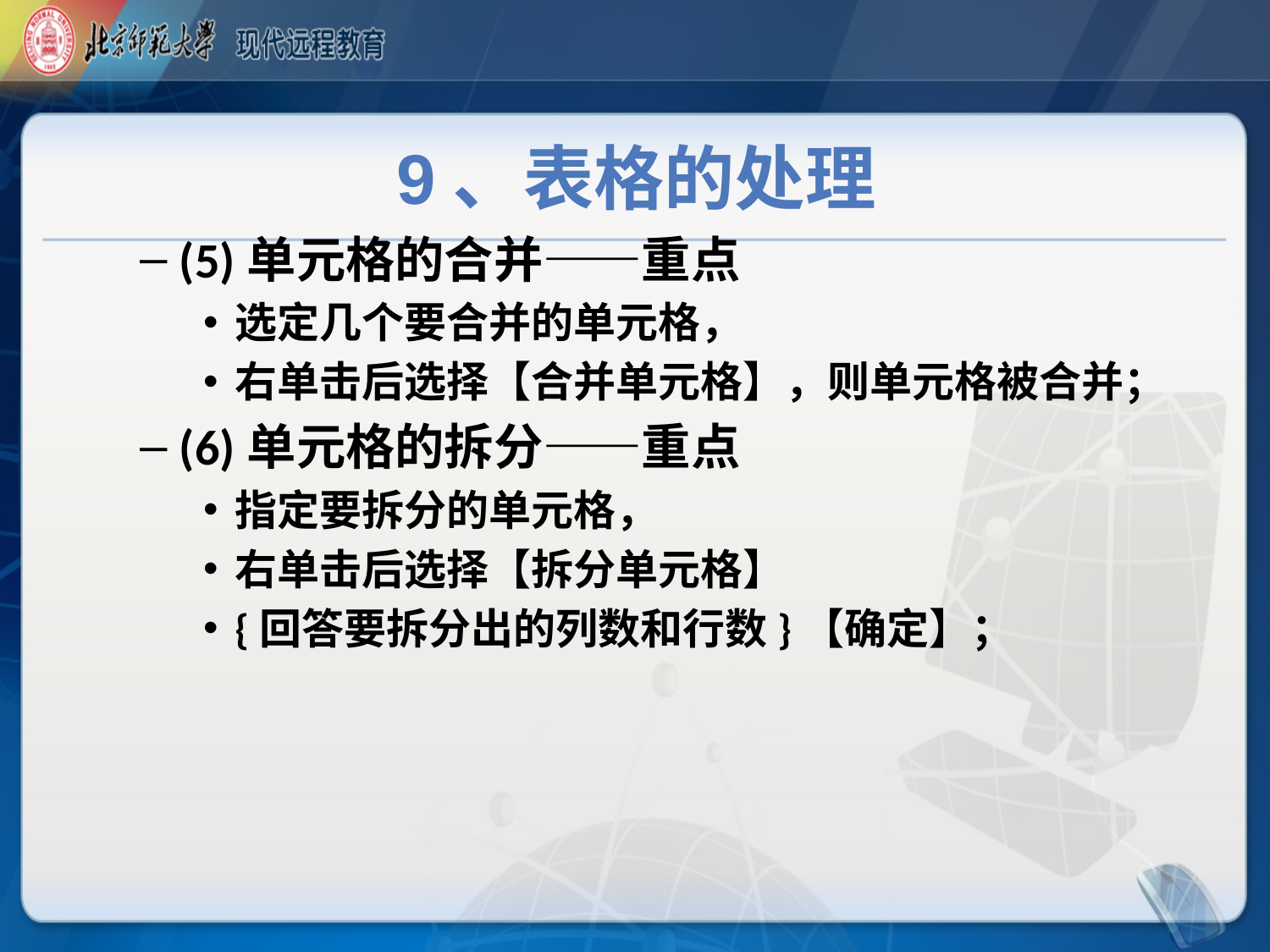

# 9、表格的处理
(5)单元格的合并——重点
选定几个要合并的单元格，
右单击后选择【合并单元格】，则单元格被合并；
(6)单元格的拆分——重点
指定要拆分的单元格，
右单击后选择【拆分单元格】
{回答要拆分出的列数和行数}【确定】；